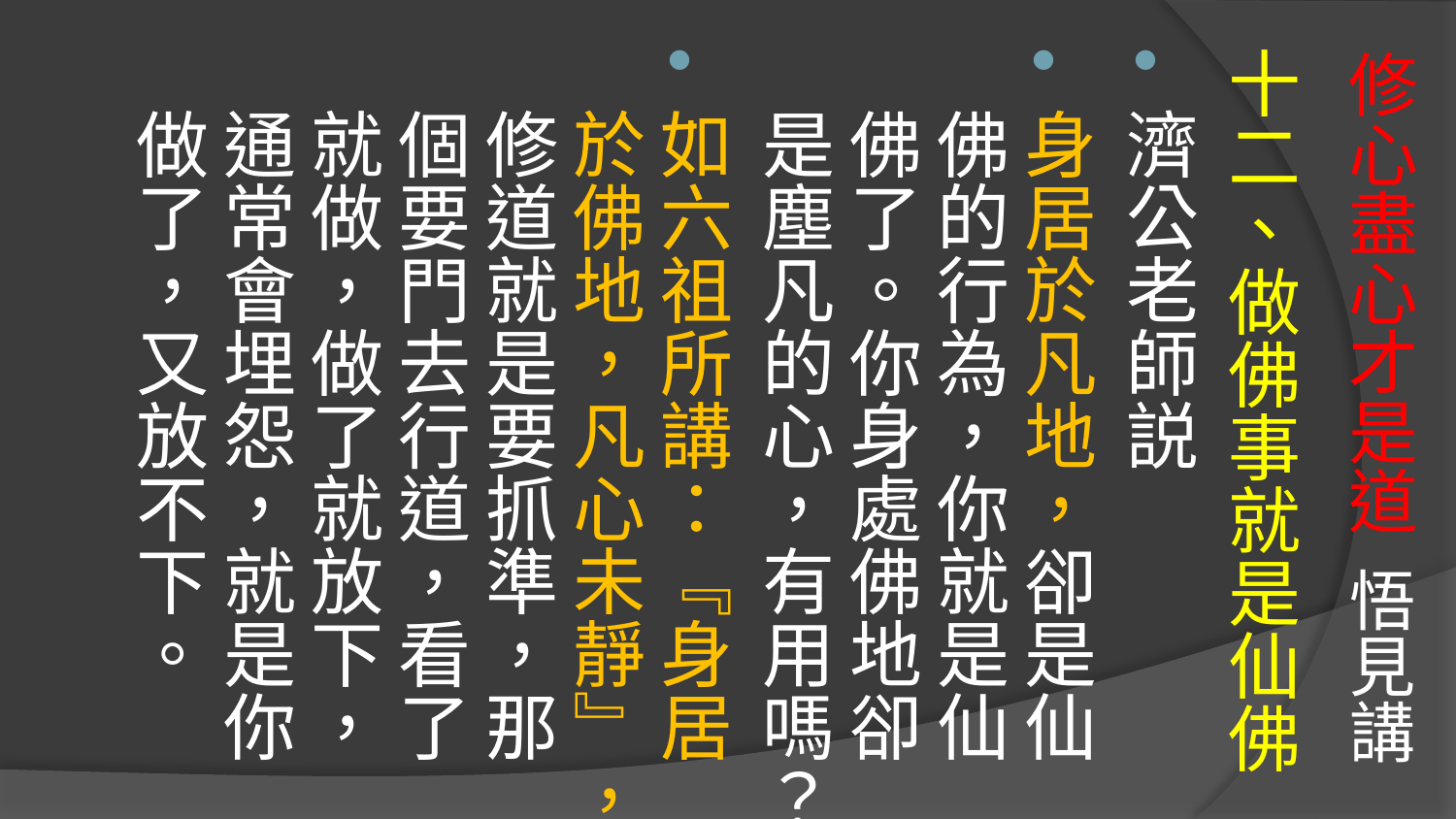

# 修心盡心才是道  悟見講
十二、做佛事就是仙佛
濟公老師説
身居於凡地，卻是仙佛的行為，你就是仙佛了。你身處佛地卻是塵凡的心，有用嗎？
如六祖所講：『身居於佛地，凡心未靜』，修道就是要抓準，那個要門去行道，看了就做，做了就放下，通常會埋怨，就是你做了，又放不下。